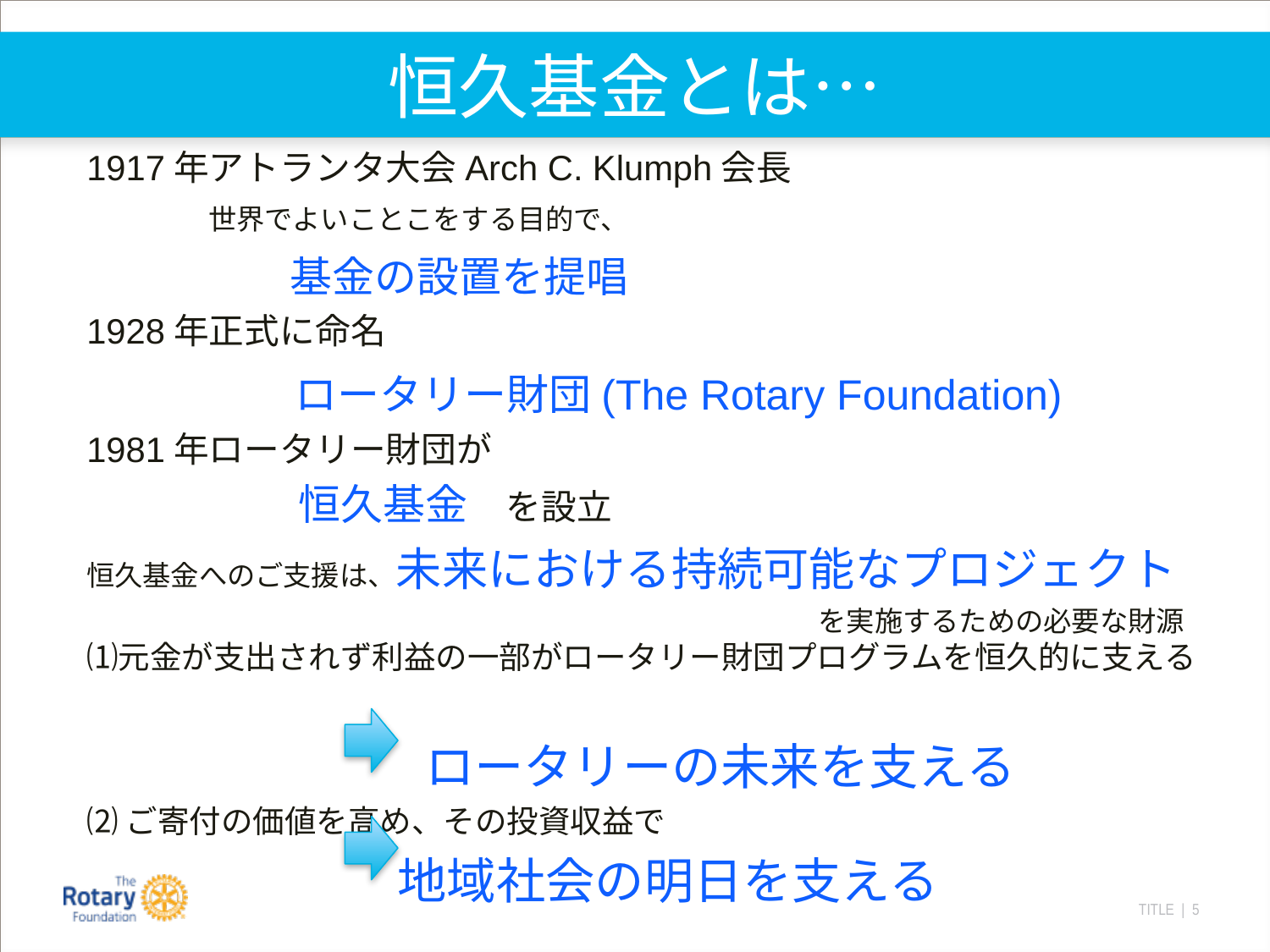

# 恒久基金とは…
1917年アトランタ大会Arch C. Klumph会長
　　　  世界でよいことこをする目的で、
　　　　　　　 基金の設置を提唱
1928年正式に命名
　　　 　ロータリー財団(The Rotary Foundation)
1981年ロータリー財団が
　　　　　　恒久基金    を設立

恒久基金へのご支援は、未来における持続可能なプロジェクト
　　　　　　　　　　　　　　　　　　　　　　　　　　を実施するための必要な財源⑴元金が支出されず利益の一部がロータリー財団プログラムを恒久的に支える
　　　　　　　　ロータリーの未来を支える
⑵ご寄付の価値を高め、その投資収益で
　　　　  　　    地域社会の明日を支える